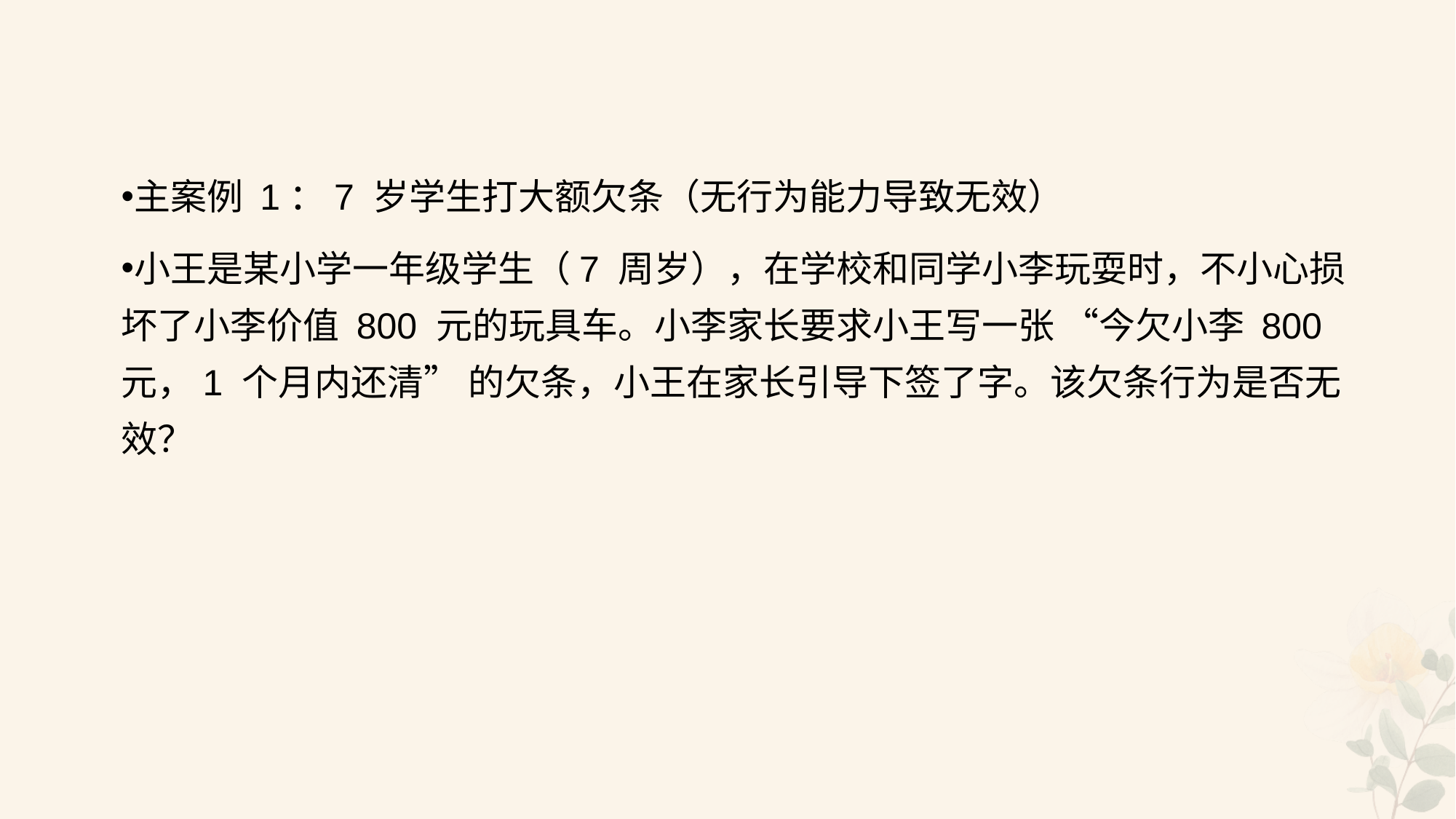

#
主案例 1：7 岁学生打大额欠条（无行为能力导致无效）
小王是某小学一年级学生（7 周岁），在学校和同学小李玩耍时，不小心损坏了小李价值 800 元的玩具车。小李家长要求小王写一张 “今欠小李 800 元，1 个月内还清” 的欠条，小王在家长引导下签了字。该欠条行为是否无效？